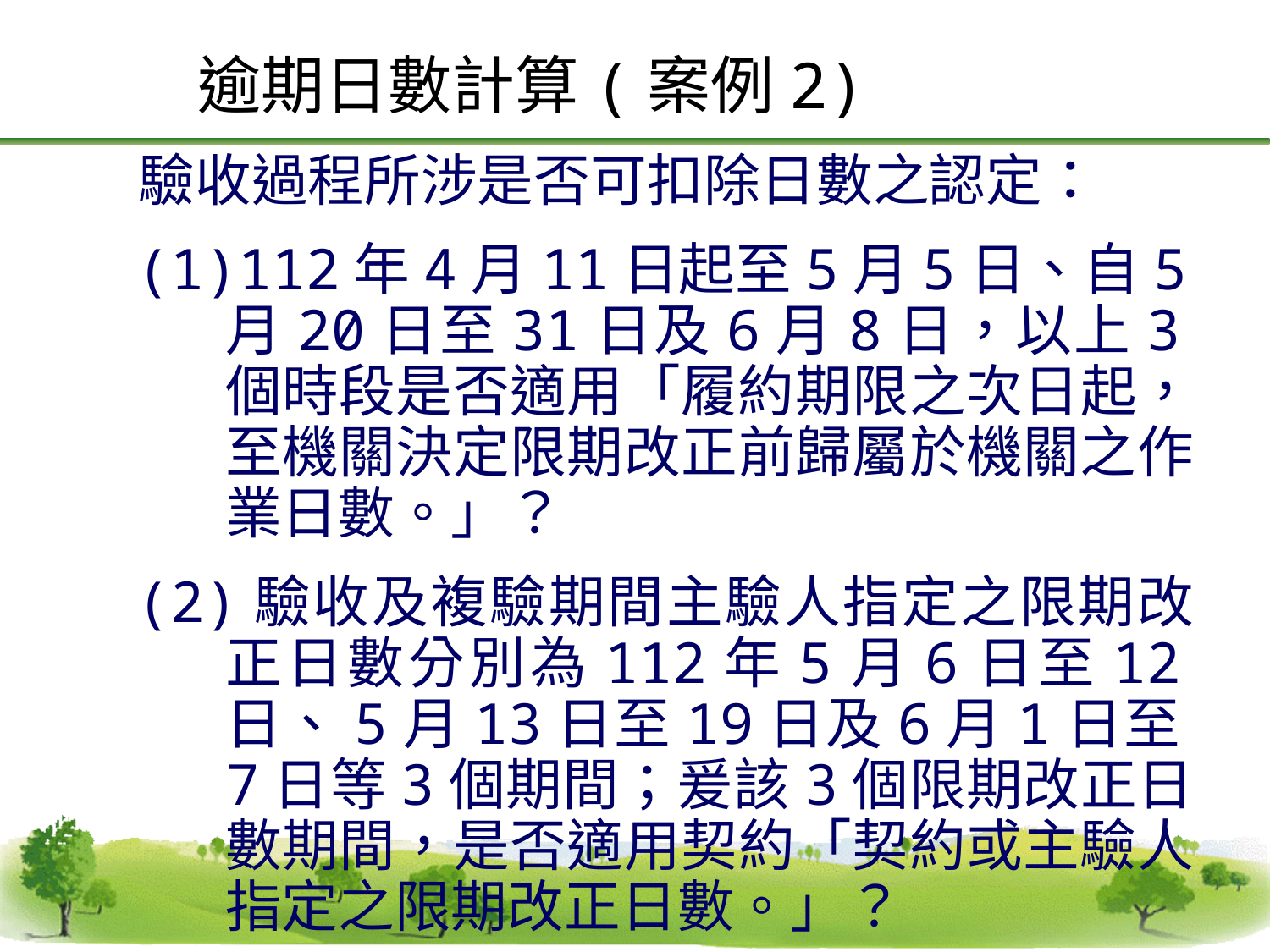

逾期日數計算(案例2)
驗收過程所涉是否可扣除日數之認定：
(1)112年4月11日起至5月5日、自5月20日至31日及6月8日，以上3個時段是否適用「履約期限之次日起，至機關決定限期改正前歸屬於機關之作業日數。」？
(2)驗收及複驗期間主驗人指定之限期改正日數分別為112年5月6日至12日、5月13日至19日及6月1日至7日等3個期間；爰該3個限期改正日數期間，是否適用契約「契約或主驗人指定之限期改正日數。」？